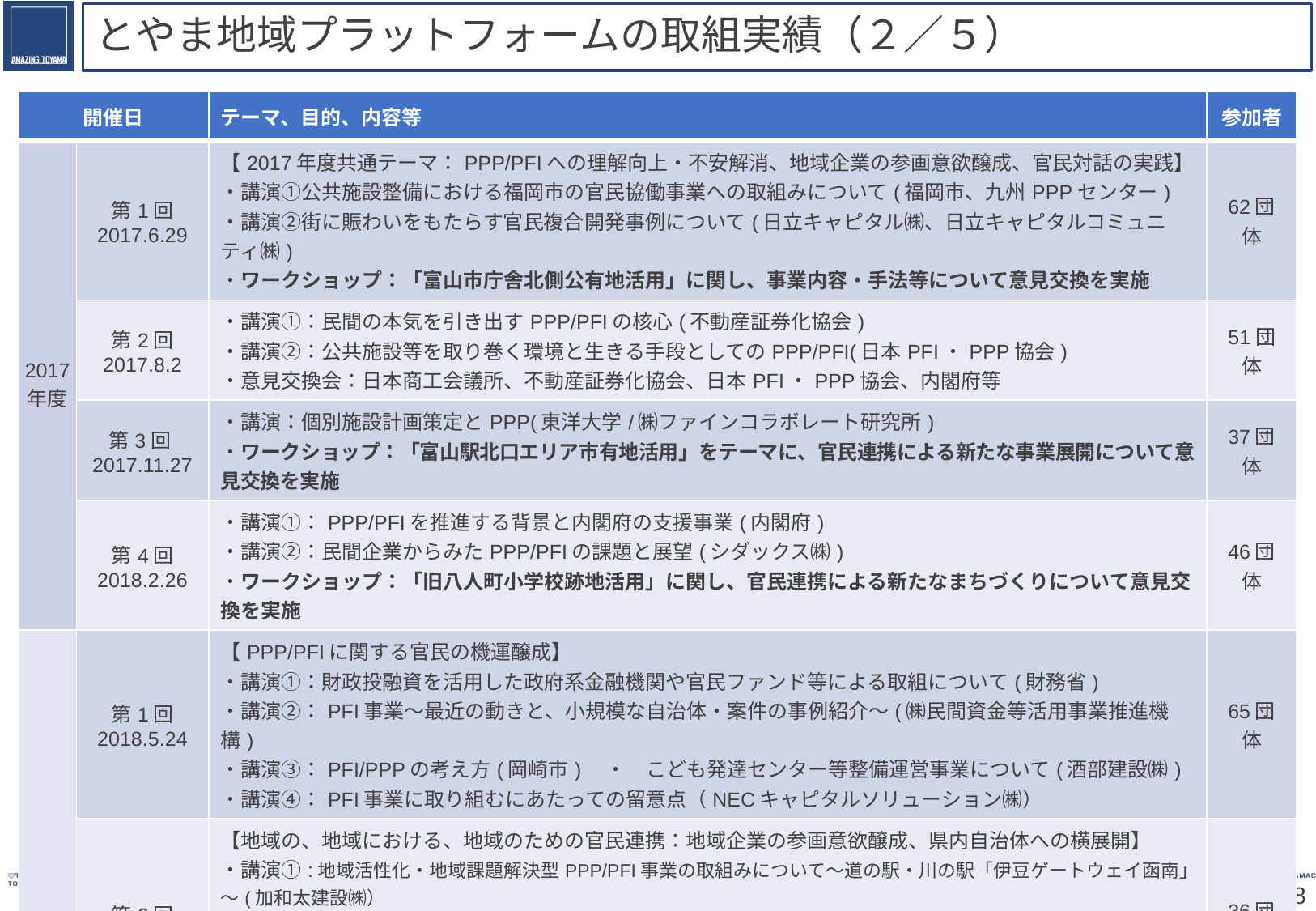

# とやま地域プラットフォームの取組実績（２／５）
| 開催日 |  | テーマ、目的、内容等 | 参加者 |
| --- | --- | --- | --- |
| 2017 年度 | 第1回 2017.6.29 | 【2017年度共通テーマ：PPP/PFIへの理解向上・不安解消、地域企業の参画意欲醸成、官民対話の実践】 ・講演①公共施設整備における福岡市の官民協働事業への取組みについて(福岡市、九州PPPセンター) ・講演②街に賑わいをもたらす官民複合開発事例について(日立キャピタル㈱、日立キャピタルコミュニティ㈱) ・ワークショップ：「富山市庁舎北側公有地活用」に関し、事業内容・手法等について意見交換を実施 | 62団体 |
|  | 第2回 2017.8.2 | ・講演①：民間の本気を引き出すPPP/PFIの核心(不動産証券化協会) ・講演②：公共施設等を取り巻く環境と生きる手段としてのPPP/PFI(日本PFI・PPP協会) ・意見交換会：日本商工会議所、不動産証券化協会、日本PFI・PPP協会、内閣府等 | 51団体 |
|  | 第3回2017.11.27 | ・講演：個別施設計画策定とPPP(東洋大学/㈱ファインコラボレート研究所) ・ワークショップ：「富山駅北口エリア市有地活用」をテーマに、官民連携による新たな事業展開について意見交換を実施 | 37団体 |
|  | 第4回 2018.2.26 | ・講演①：PPP/PFIを推進する背景と内閣府の支援事業(内閣府) ・講演②：民間企業からみたPPP/PFIの課題と展望(シダックス㈱) ・ワークショップ：「旧八人町小学校跡地活用」に関し、官民連携による新たなまちづくりについて意見交換を実施 | 46団体 |
| 2018 年度 | 第1回 2018.5.24 | 【PPP/PFIに関する官民の機運醸成】 ・講演①：財政投融資を活用した政府系金融機関や官民ファンド等による取組について(財務省) ・講演②：PFI事業～最近の動きと、小規模な自治体・案件の事例紹介～(㈱民間資金等活用事業推進機構) ・講演③：PFI/PPPの考え方(岡崎市)　・　こども発達センター等整備運営事業について(酒部建設㈱) ・講演④：PFI事業に取り組むにあたっての留意点（NECキャピタルソリューション㈱） | 65団体 |
|  | 第2回 2018.8.24 | 【地域の、地域における、地域のための官民連携：地域企業の参画意欲醸成、県内自治体への横展開】 ・講演①:地域活性化・地域課題解決型PPP/PFI事業の取組みについて～道の駅・川の駅「伊豆ゲートウェイ函南」～(加和太建設㈱） ・講演②:地元中小企業だから出来る！バラエティあふれるホスピタリティ提供の心得！（㈱呉竹荘、㈱KTSホスピタリティ） ・ワークショップ：「新川学びの森天神山交流館(魚津市)」に関し、官民連携による事業展開について意見交換を実施 | 36団体 |
|  | 第3回 2019.1.31 | 【スポーツ施設を活かした新たなまちづくり：PPP/PFIに関する官民の機運醸成、県内自治体への横展開】 ・講演地域活性化に繋がるスポーツ施設の新たな活用策(㈱日本総合研究所) ・パネルディスカッション：㈱ルネサンス、RIZAPグループ㈱、㈱R.Project、スポーツ庁、㈱日本政策投資銀行 ・ワークショップ：「小杉体育館(射水市)」に関し、地域活性化・新たなまちづくりに繋がる新たな活用策について意見交換を実施 | 41団体 |